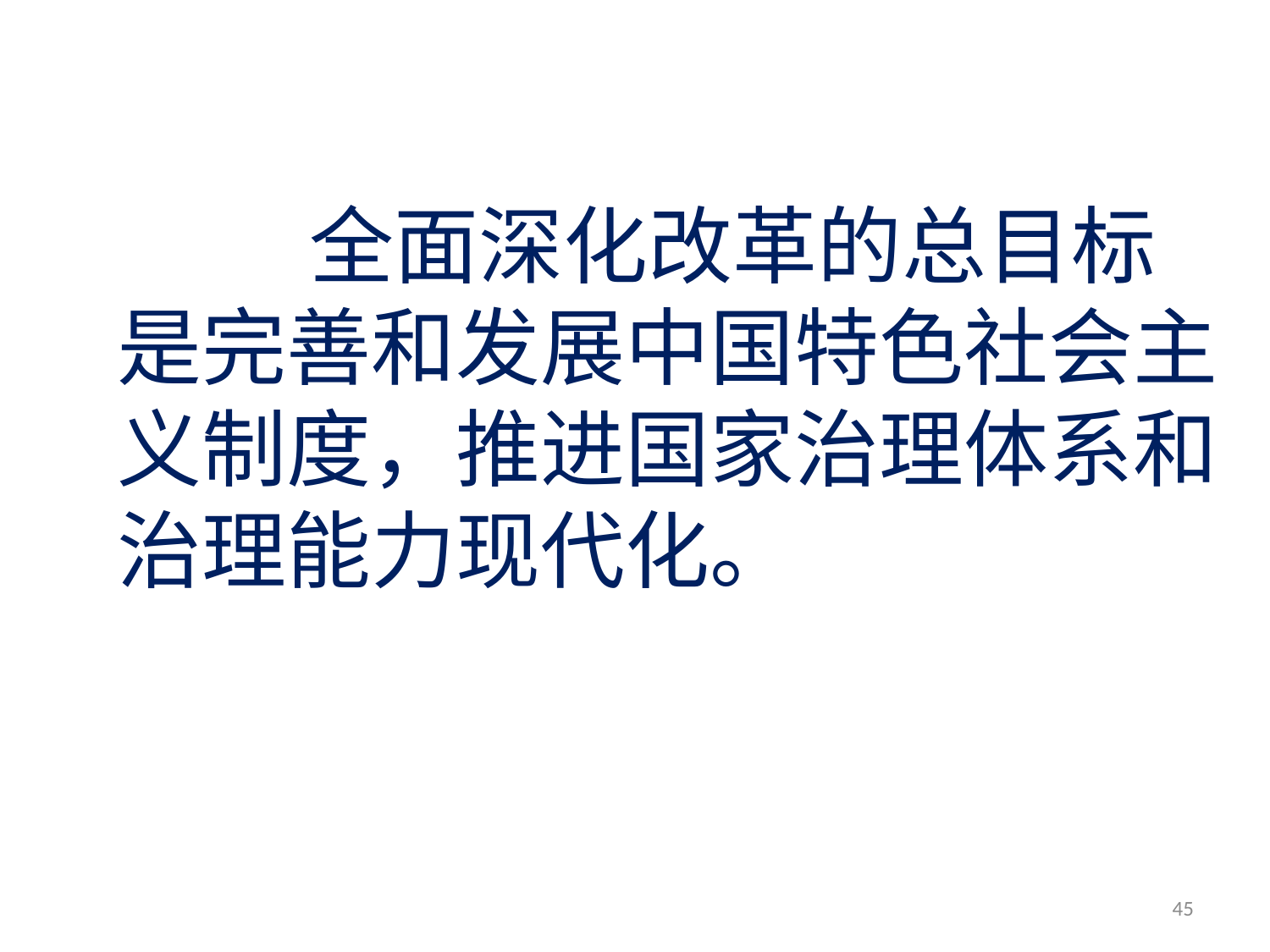

全面深化改革的总目标是完善和发展中国特色社会主义制度，推进国家治理体系和治理能力现代化。
45